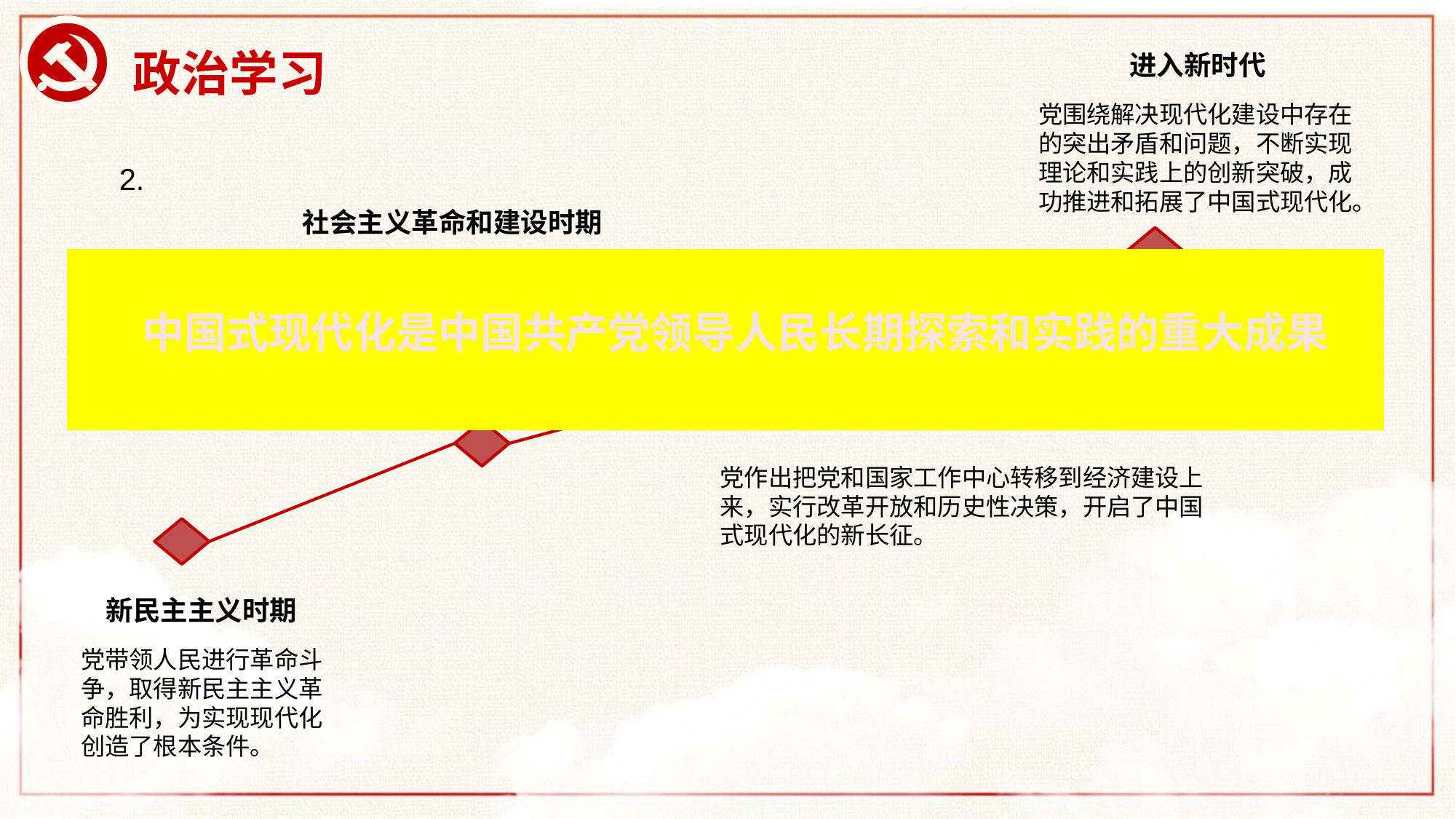

# 政治学习
进入新时代

党围绕解决现代化建设中存在的突出矛盾和问题，不断实现理论和实践上的创新突破，成功推进和拓展了中国式现代化。
 2.
  社会主义革命和建设时期

党带领人民完成了社会主义革命，推进了社会主义建设，为现代化建设奠定了根本政治前提和制度基础，提供了宝贵经验，理论准备，物质基础。

 中国式现代化是中国共产党领导人民长期探索和实践的重大成果

改革开放和社会主义现代化建设新时期

党作出把党和国家工作中心转移到经济建设上来，实行改革开放和历史性决策，开启了中国式现代化的新长征。

   新民主主义时期

党带领人民进行革命斗争，取得新民主主义革命胜利，为实现现代化创造了根本条件。